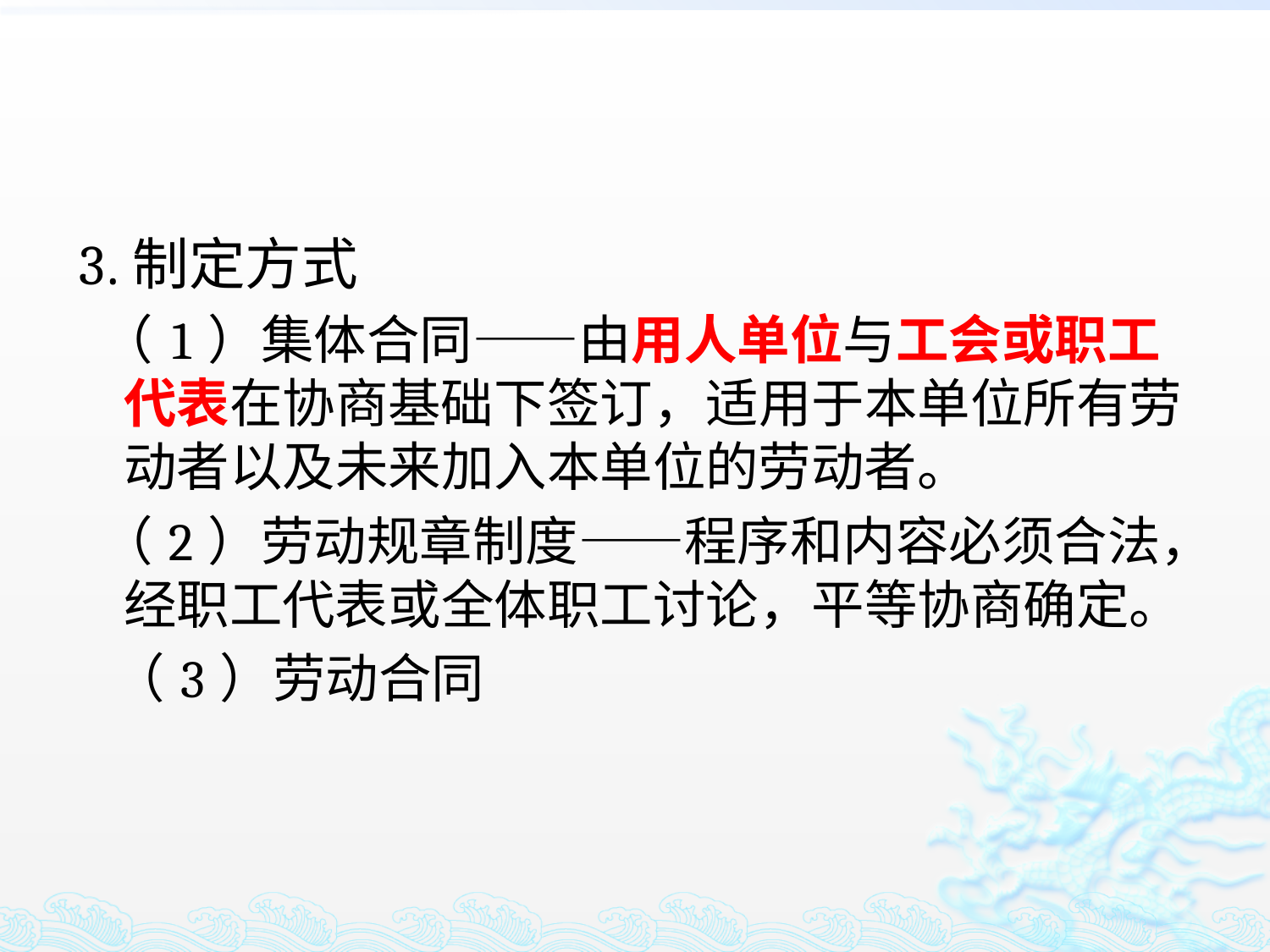

#
3.制定方式
 （1）集体合同——由用人单位与工会或职工代表在协商基础下签订，适用于本单位所有劳动者以及未来加入本单位的劳动者。
 （2）劳动规章制度——程序和内容必须合法，经职工代表或全体职工讨论，平等协商确定。
  （3）劳动合同